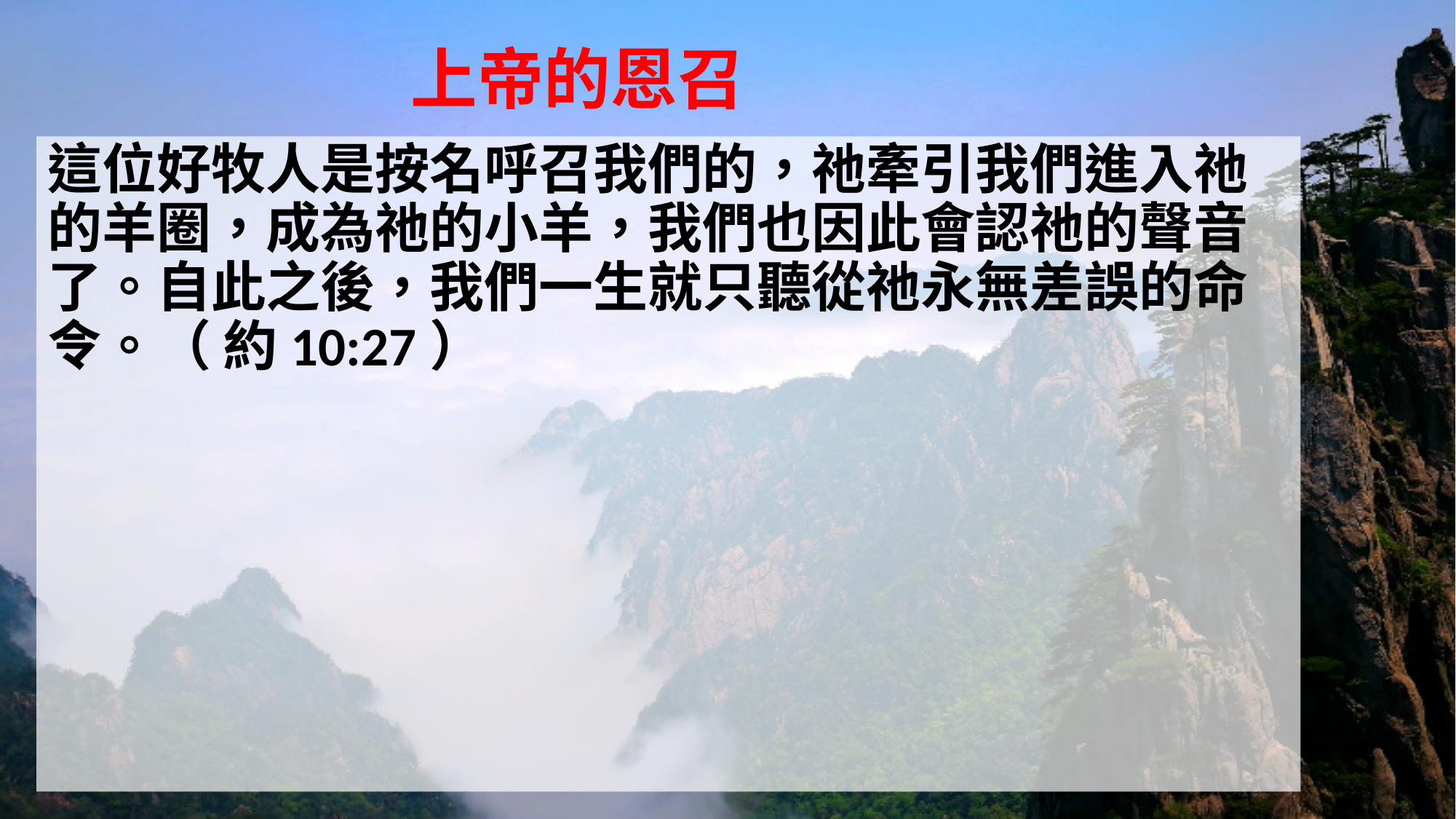

# 上帝的恩召
這位好牧人是按名呼召我們的，祂牽引我們進入祂的羊圈，成為祂的小羊，我們也因此會認祂的聲音了。自此之後，我們一生就只聽從祂永無差誤的命令。（ 約10:27）